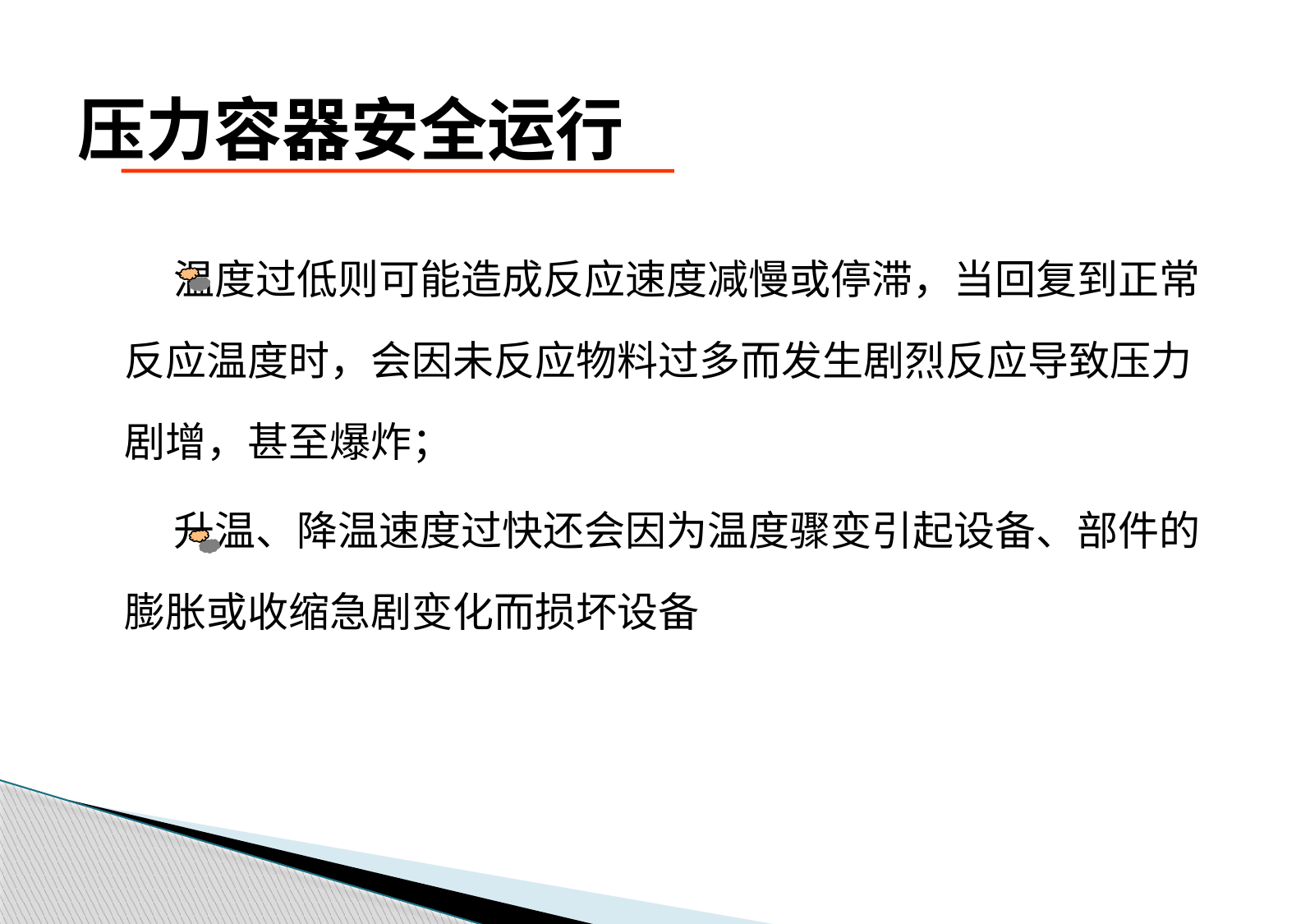

# 压力容器安全运行

        温度过低则可能造成反应速度减慢或停滞，当回复到正常反应温度时，会因未反应物料过多而发生剧烈反应导致压力剧增，甚至爆炸；
        升温、降温速度过快还会因为温度骤变引起设备、部件的膨胀或收缩急剧变化而损坏设备